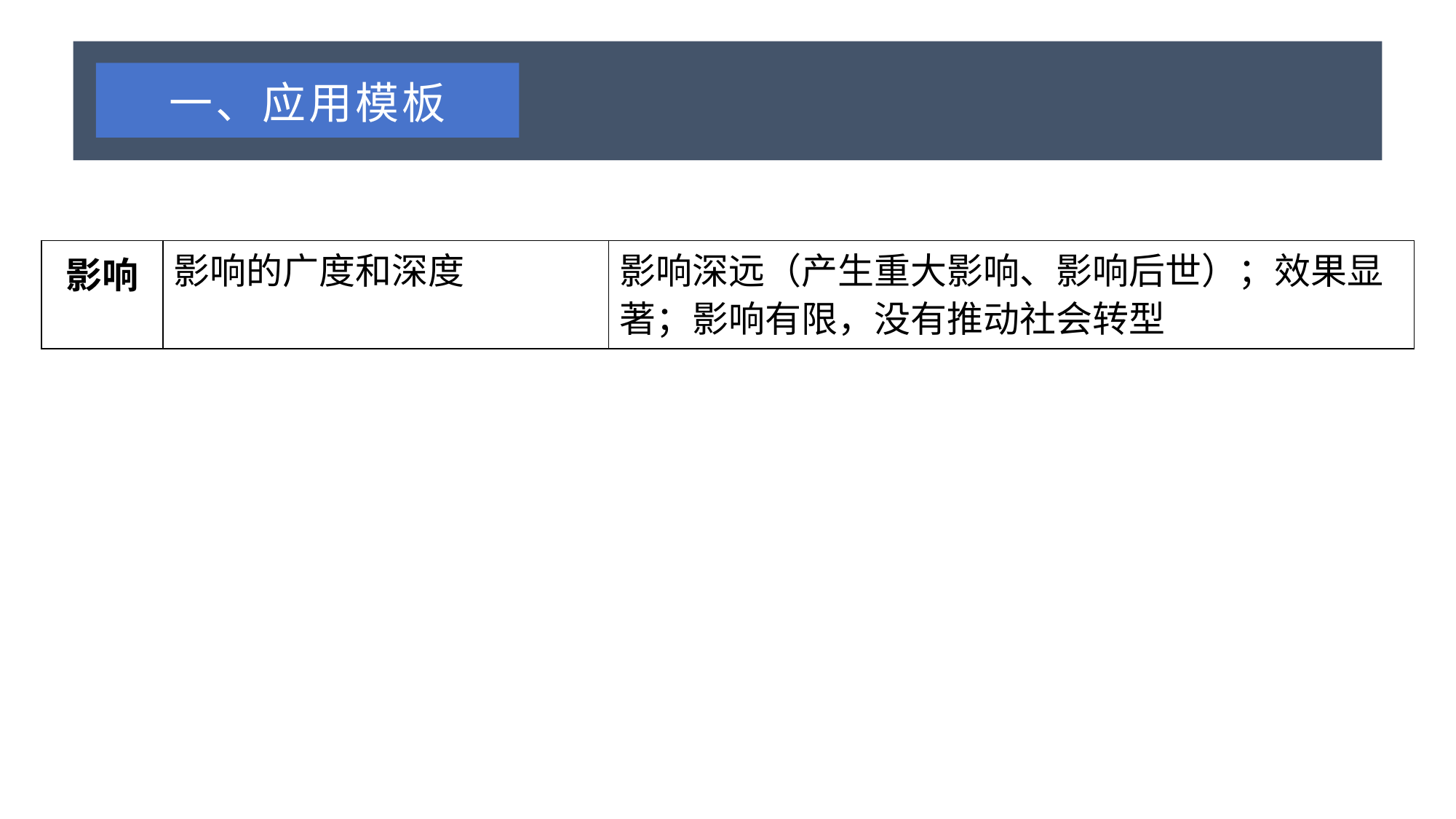

一、应用模板
| 影响 | 影响的广度和深度 | 影响深远（产生重大影响、影响后世）；效果显著；影响有限，没有推动社会转型 |
| --- | --- | --- |